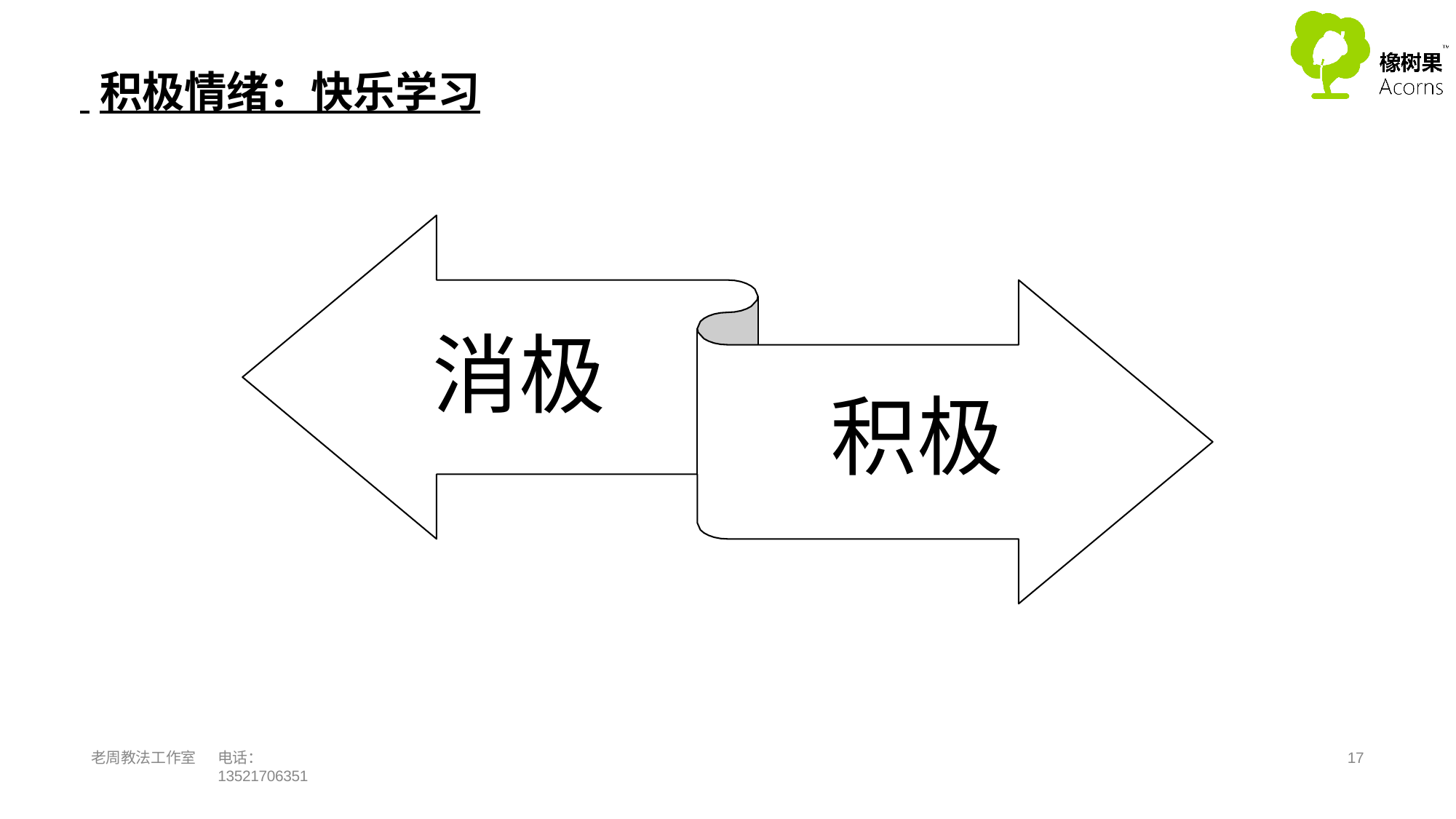

# 积极情绪：快乐学习

消极

积极
老周教法工作室
电话：13521706351
17